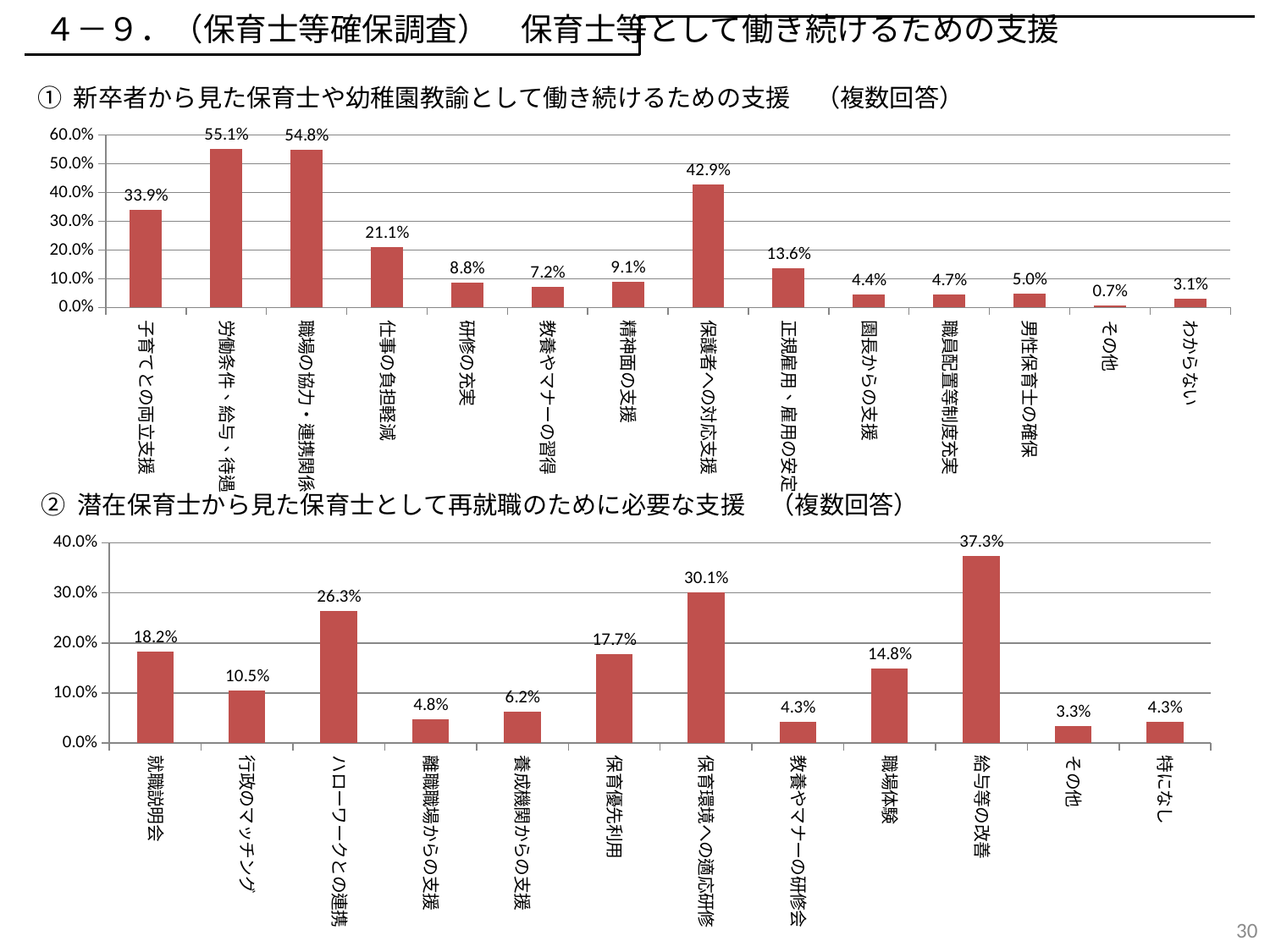

４－９．（保育士等確保調査）　保育士等として働き続けるための支援
① 新卒者から見た保育士や幼稚園教諭として働き続けるための支援　（複数回答）

### Chart

| Category | 学生 |
|---|---|
| 子育てとの両立支援 | 0.3385269121813031 |
| 労働条件、給与、待遇 | 0.5509915014164306 |
| 職場の協力・連携関係 | 0.5481586402266289 |
| 仕事の負担軽減 | 0.21104815864022664 |
| 研修の充実 | 0.08781869688385269 |
| 教養やマナーの習得 | 0.07223796033994334 |
| 精神面の支援 | 0.0906515580736544 |
| 保護者への対応支援 | 0.42917847025495753 |
| 正規雇用、雇用の安定 | 0.1359773371104816 |
| 園長からの支援 | 0.043909348441926344 |
| 職員配置等制度充実 | 0.046742209631728045 |
| 男性保育士の確保 | 0.049575070821529746 |
| その他 | 0.007082152974504249 |
| わからない | 0.031161473087818695 |
② 潜在保育士から見た保育士として再就職のために必要な支援　（複数回答）

### Chart

| Category | 保育士登録者 |
|---|---|
| 就職説明会 | 0.18181818181818182 |
| 行政のマッチング | 0.10526315789473684 |
| ハローワークとの連携 | 0.2631578947368421 |
| 離職職場からの支援 | 0.04784688995215311 |
| 養成機関からの支援 | 0.06220095693779904 |
| 保育優先利用 | 0.17703349282296652 |
| 保育環境への適応研修 | 0.3014354066985646 |
| 教養やマナーの研修会 | 0.0430622009569378 |
| 職場体験 | 0.14832535885167464 |
| 給与等の改善 | 0.37320574162679426 |
| その他 | 0.03349282296650718 |
| 特になし | 0.0430622009569378 |
30